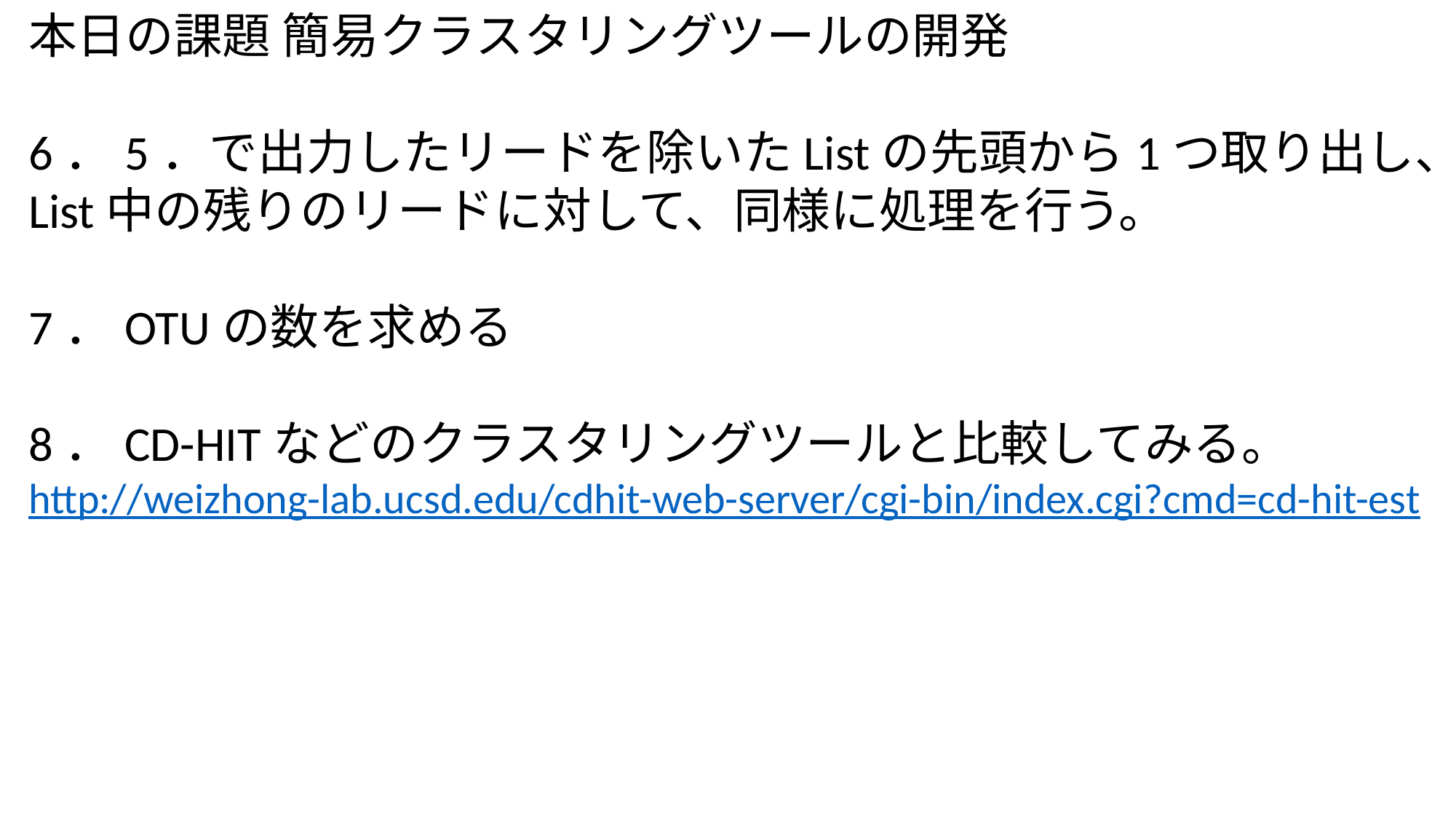

本日の課題 簡易クラスタリングツールの開発

6．5．で出力したリードを除いたListの先頭から1つ取り出し、List中の残りのリードに対して、同様に処理を行う。

7．OTUの数を求める

8．CD-HITなどのクラスタリングツールと比較してみる。
http://weizhong-lab.ucsd.edu/cdhit-web-server/cgi-bin/index.cgi?cmd=cd-hit-est